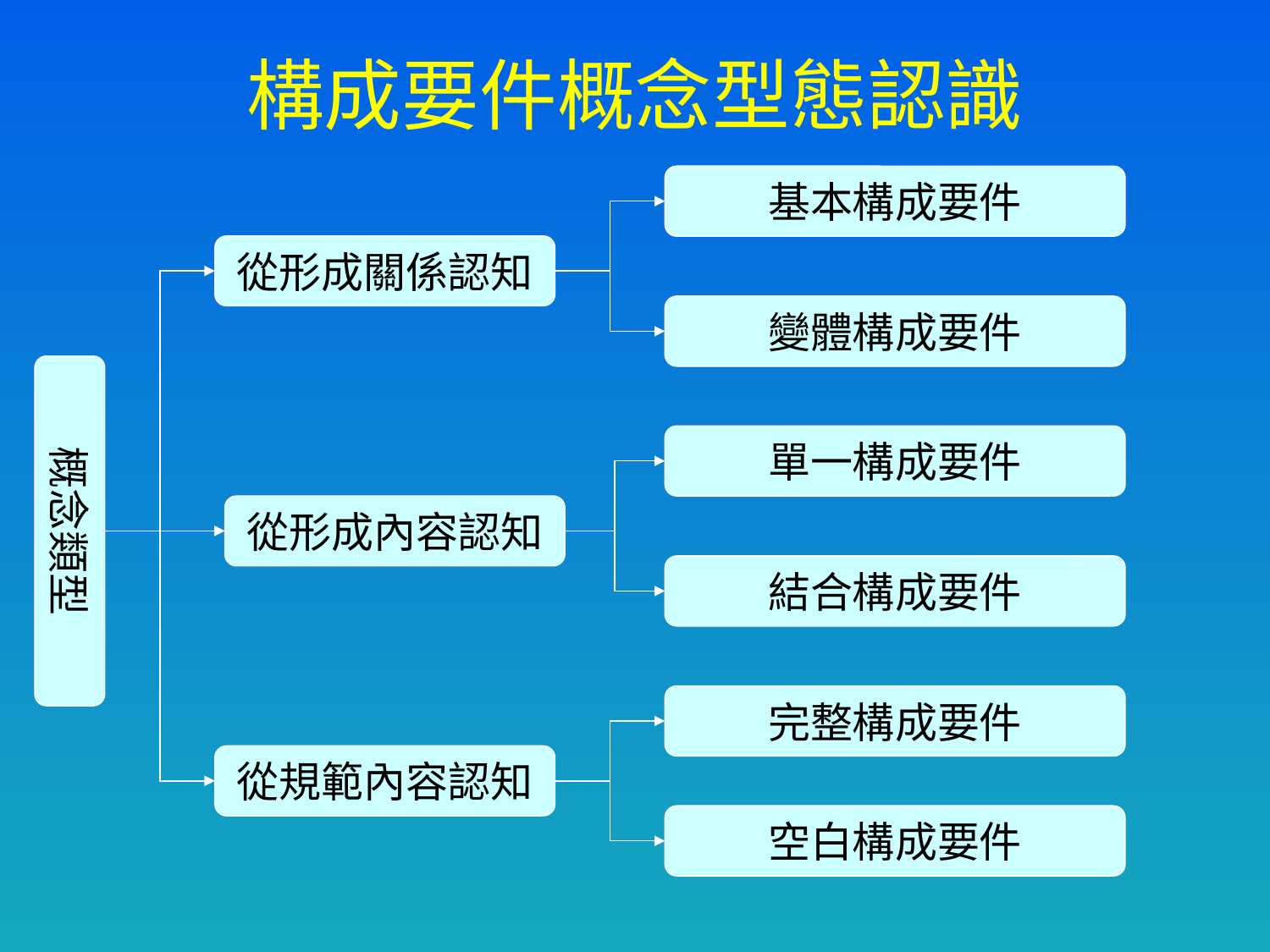

# 構成要件概念型態認識
基本構成要件
從形成關係認知
變體構成要件
概念類型
單一構成要件
從形成內容認知
結合構成要件
完整構成要件
從規範內容認知
空白構成要件